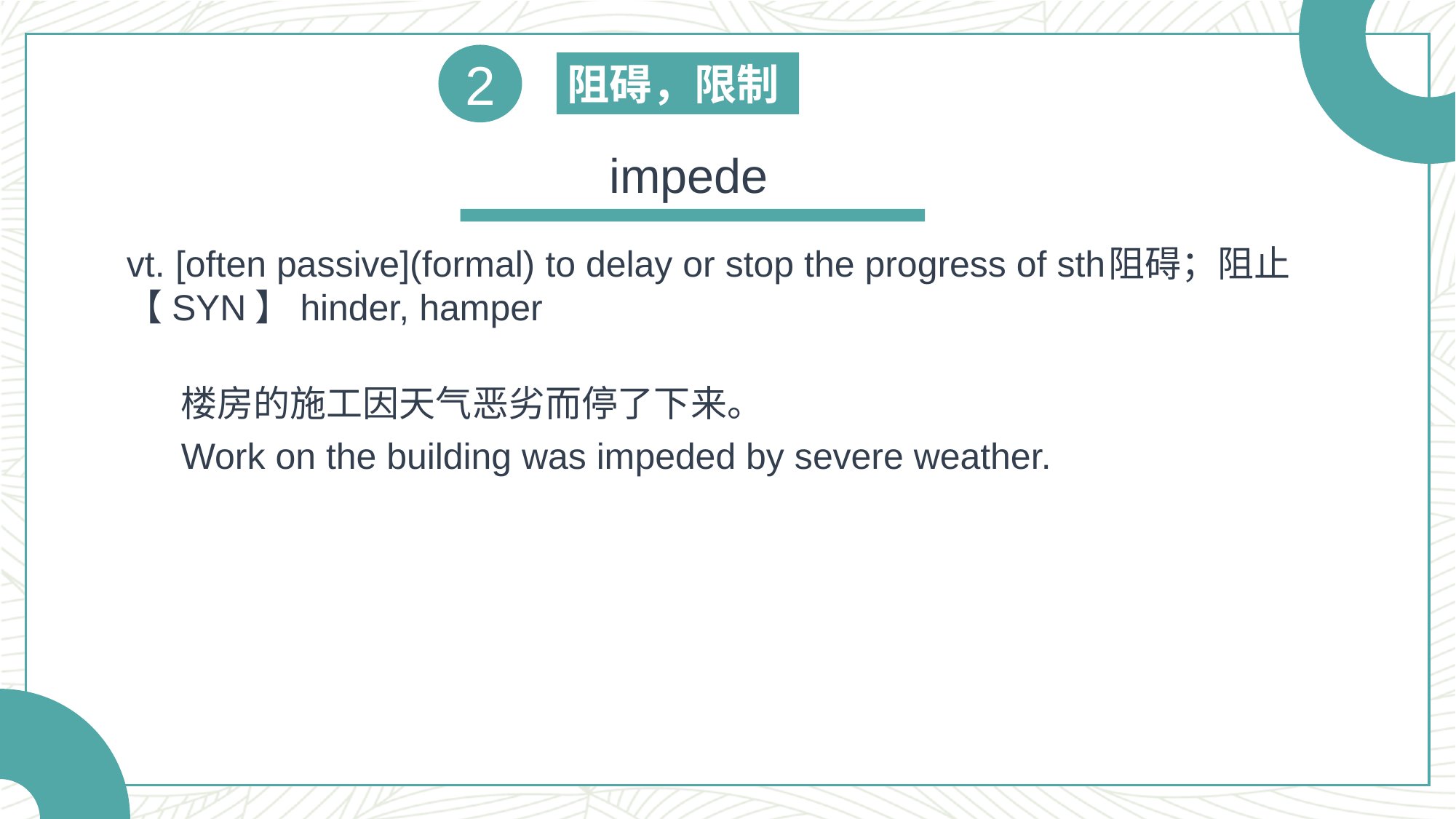

2
阻碍，限制
impede

vt. [often passive](formal) to delay or stop the progress of sth	阻碍；阻止
【SYN】hinder, hamper

楼房的施工因天气恶劣而停了下来。
Work on the building was impeded by severe weather.